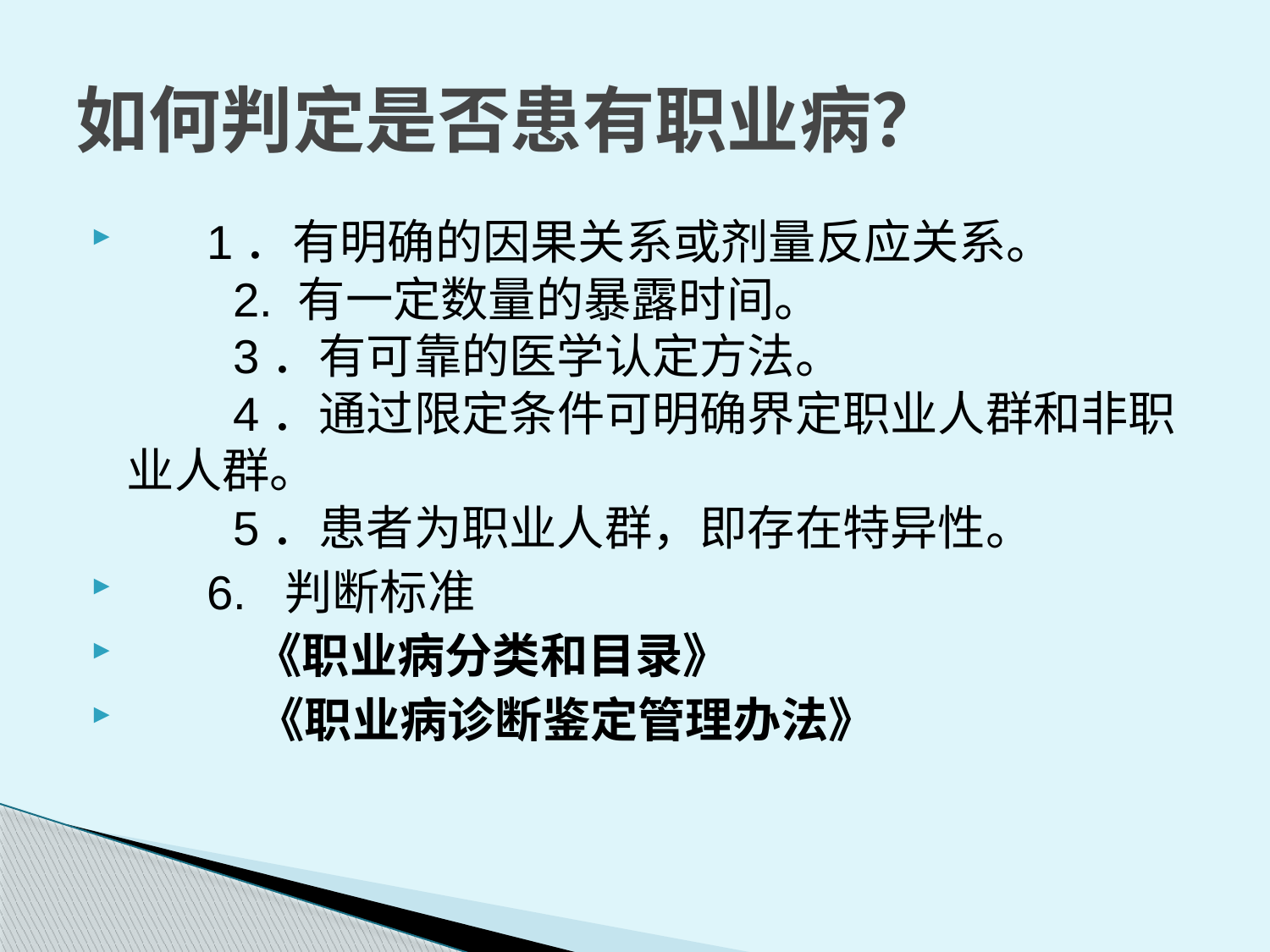

# 如何判定是否患有职业病？
      1．有明确的因果关系或剂量反应关系。
　　2. 有一定数量的暴露时间。
　　3．有可靠的医学认定方法。
　　4．通过限定条件可明确界定职业人群和非职业人群。
　　5．患者为职业人群，即存在特异性。
      6.  判断标准
           《职业病分类和目录》
           《职业病诊断鉴定管理办法》